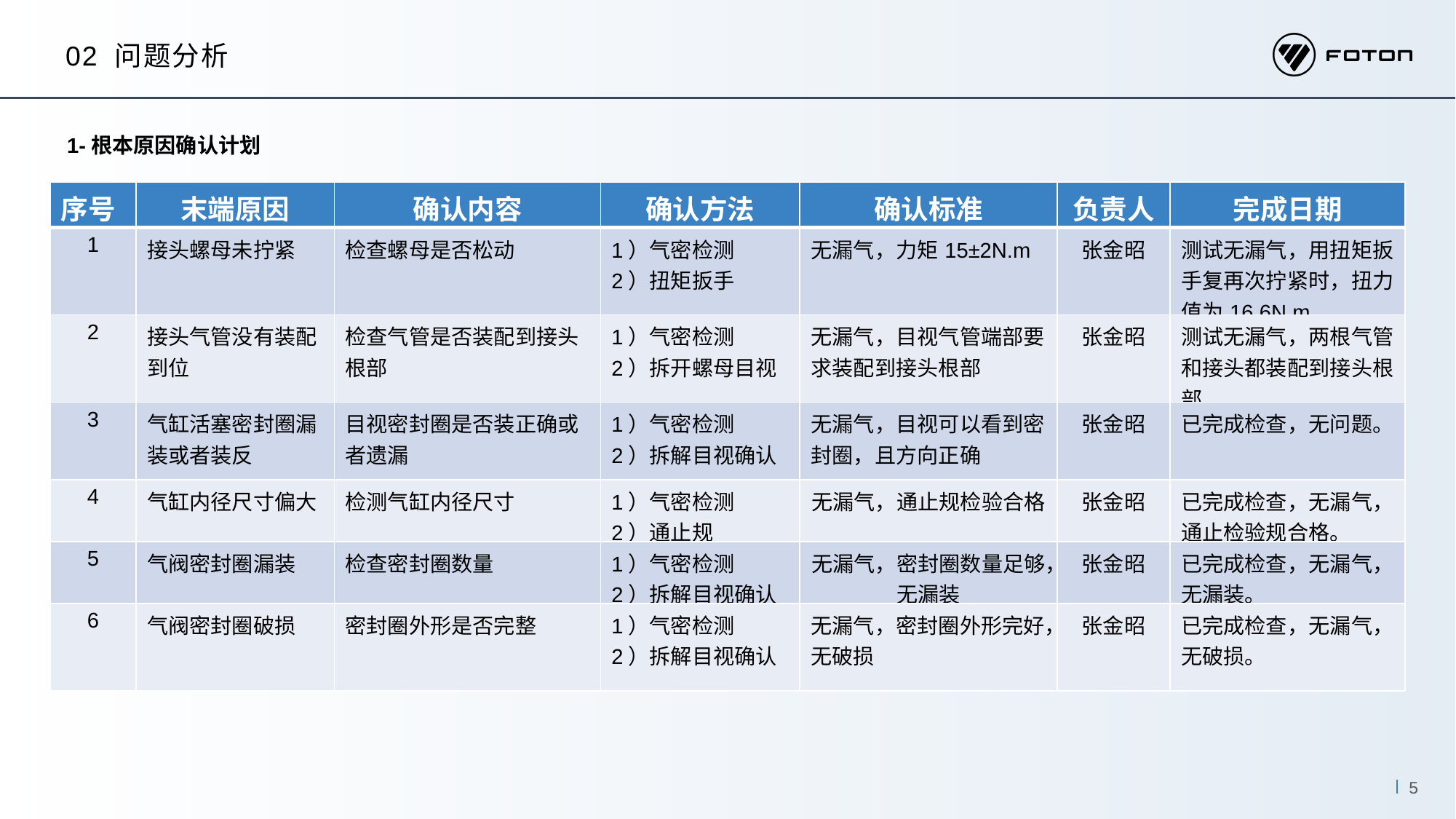

02 问题分析
1-根本原因确认计划

| 序号 | 末端原因 | 确认内容 | 确认方法 | 确认标准 | 负责人 | 完成日期 |
| --- | --- | --- | --- | --- | --- | --- |
| 1 | 接头螺母未拧紧 | 检查螺母是否松动 | 1）气密检测 2）扭矩扳手 | 无漏气，力矩15±2N.m | 张金昭 | 测试无漏气，用扭矩扳手复再次拧紧时，扭力值为16.6N.m。 |
| 2 | 接头气管没有装配到位 | 检查气管是否装配到接头根部 | 1）气密检测 2）拆开螺母目视 | 无漏气，目视气管端部要求装配到接头根部 | 张金昭 | 测试无漏气，两根气管和接头都装配到接头根部。 |
| 3 | 气缸活塞密封圈漏装或者装反 | 目视密封圈是否装正确或者遗漏 | 1）气密检测 2）拆解目视确认 | 无漏气，目视可以看到密封圈，且方向正确 | 张金昭 | 已完成检查，无问题。 |
| 4 | 气缸内径尺寸偏大 | 检测气缸内径尺寸 | 1）气密检测 2）通止规 | 无漏气，通止规检验合格 | 张金昭 | 已完成检查，无漏气，通止检验规合格。 |
| 5 | 气阀密封圈漏装 | 检查密封圈数量 | 1）气密检测 2）拆解目视确认 | 无漏气，密封圈数量足够，无漏装 | 张金昭 | 已完成检查，无漏气，无漏装。 |
| 6 | 气阀密封圈破损 | 密封圈外形是否完整 | 1）气密检测 2）拆解目视确认 | 无漏气，密封圈外形完好，无破损 | 张金昭 | 已完成检查，无漏气，无破损。 |
（福田自由体Medium 14pt ）